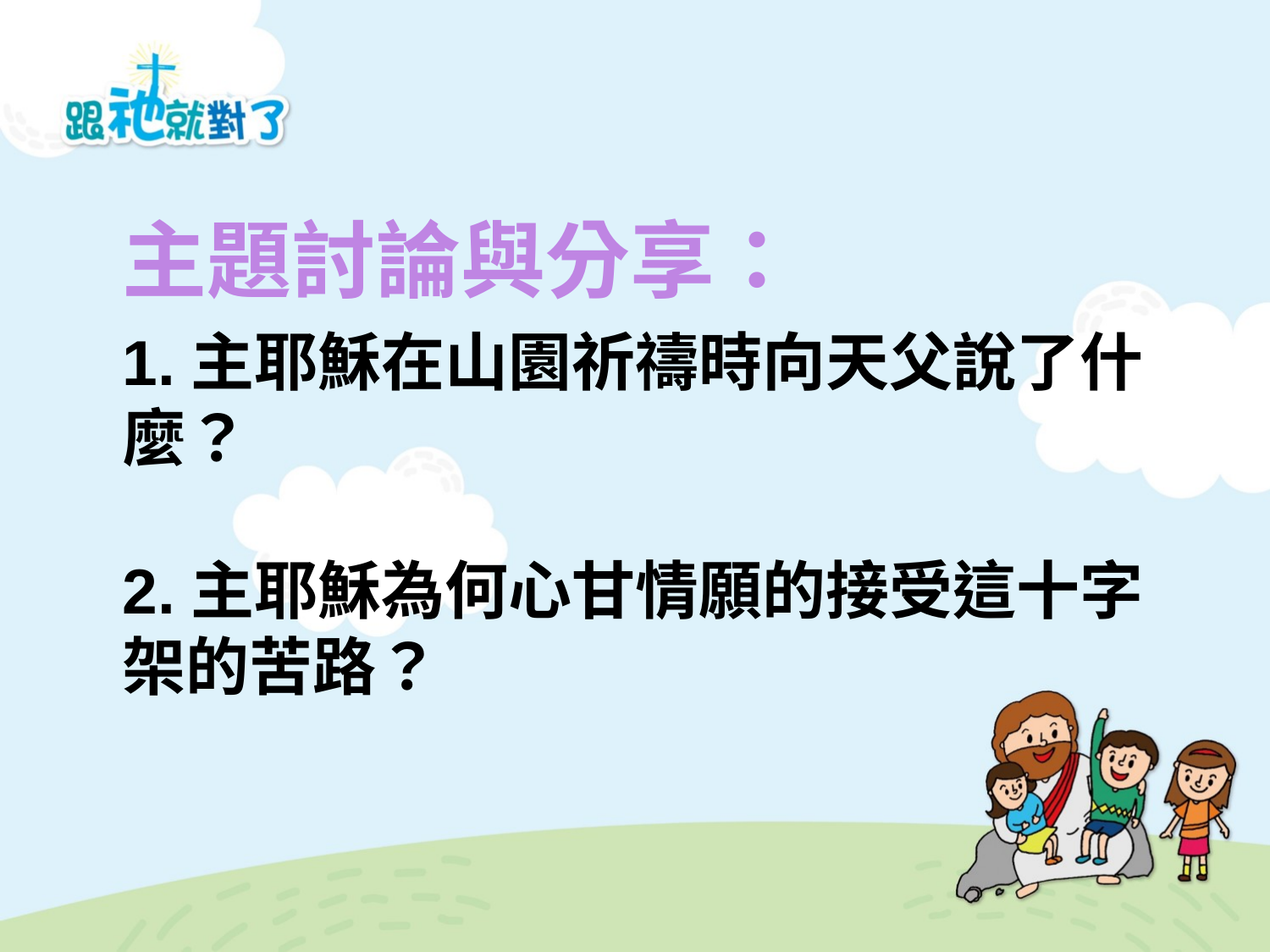

主題討論與分享：
1.主耶穌在山園祈禱時向天父說了什麼？

2.主耶穌為何心甘情願的接受這十字架的苦路？